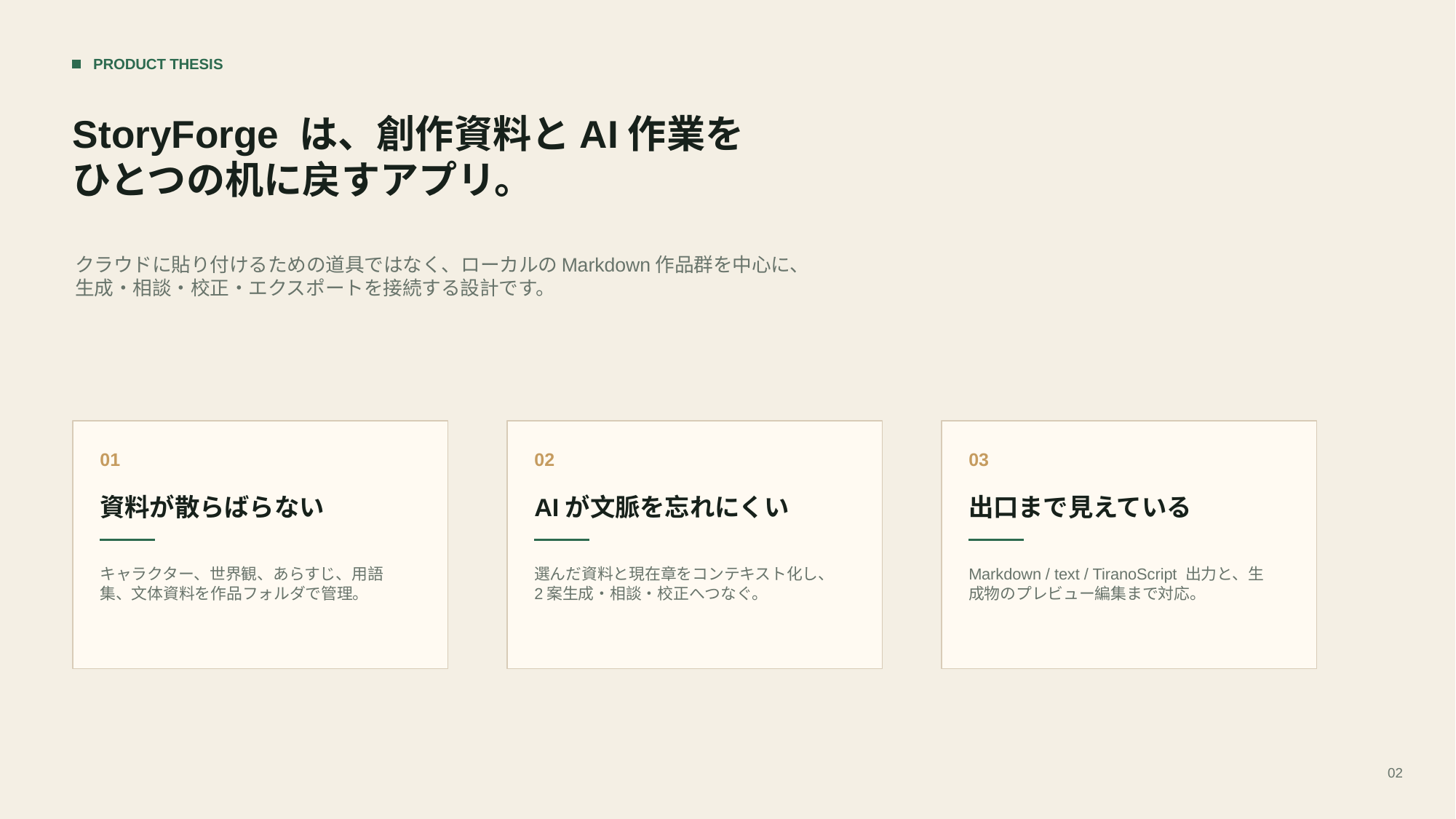

PRODUCT THESIS

StoryForge は、創作資料とAI作業を
ひとつの机に戻すアプリ。
クラウドに貼り付けるための道具ではなく、ローカルのMarkdown作品群を中心に、生成・相談・校正・エクスポートを接続する設計です。

01
02
03
資料が散らばらない
AIが文脈を忘れにくい
出口まで見えている

キャラクター、世界観、あらすじ、用語集、文体資料を作品フォルダで管理。
選んだ資料と現在章をコンテキスト化し、2案生成・相談・校正へつなぐ。
Markdown / text / TiranoScript 出力と、生成物のプレビュー編集まで対応。
02